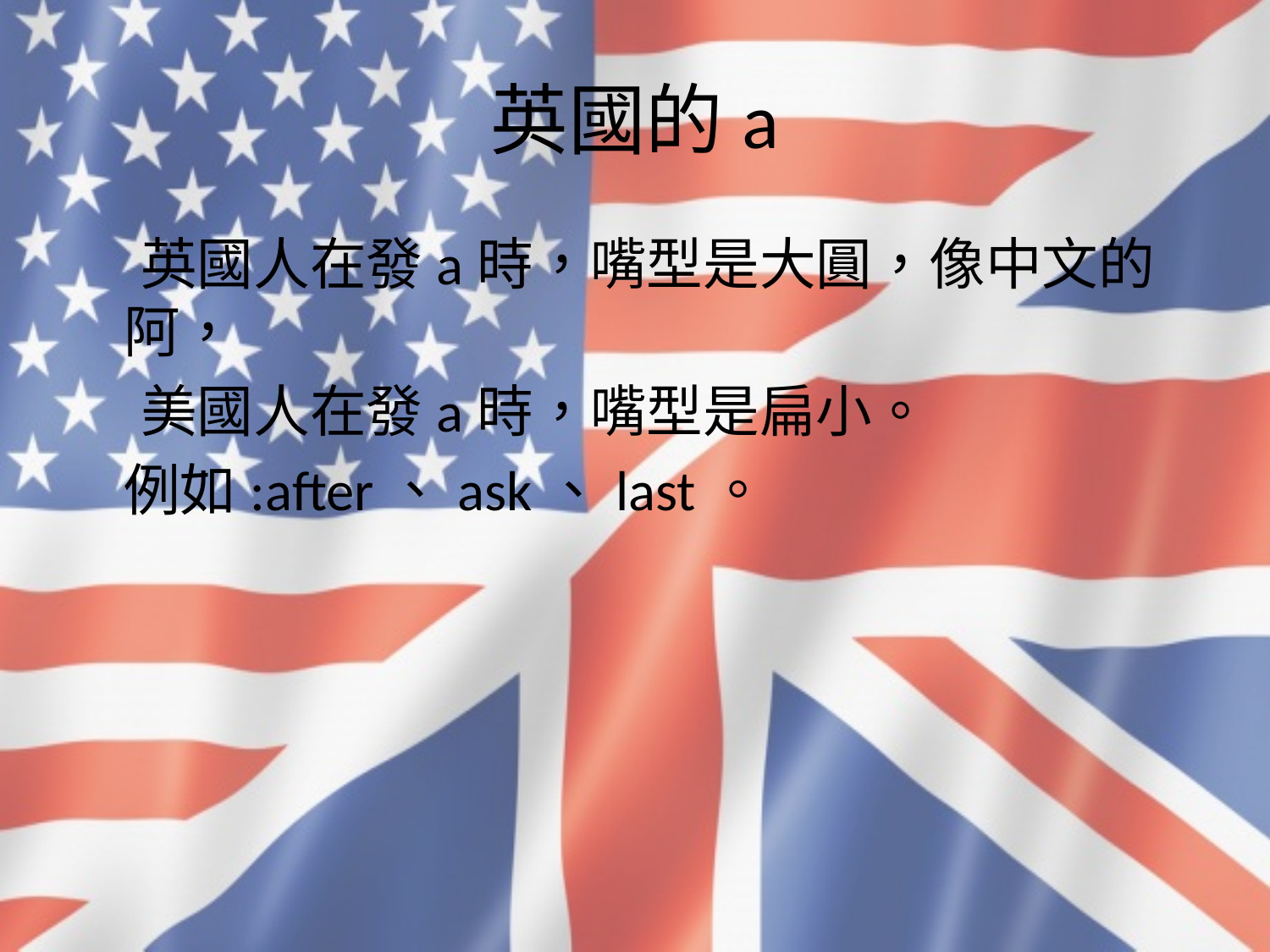

# 英國的a
    英國人在發a時，嘴型是大圓，像中文的阿，
    美國人在發a時，嘴型是扁小。
	例如:after、ask、last。